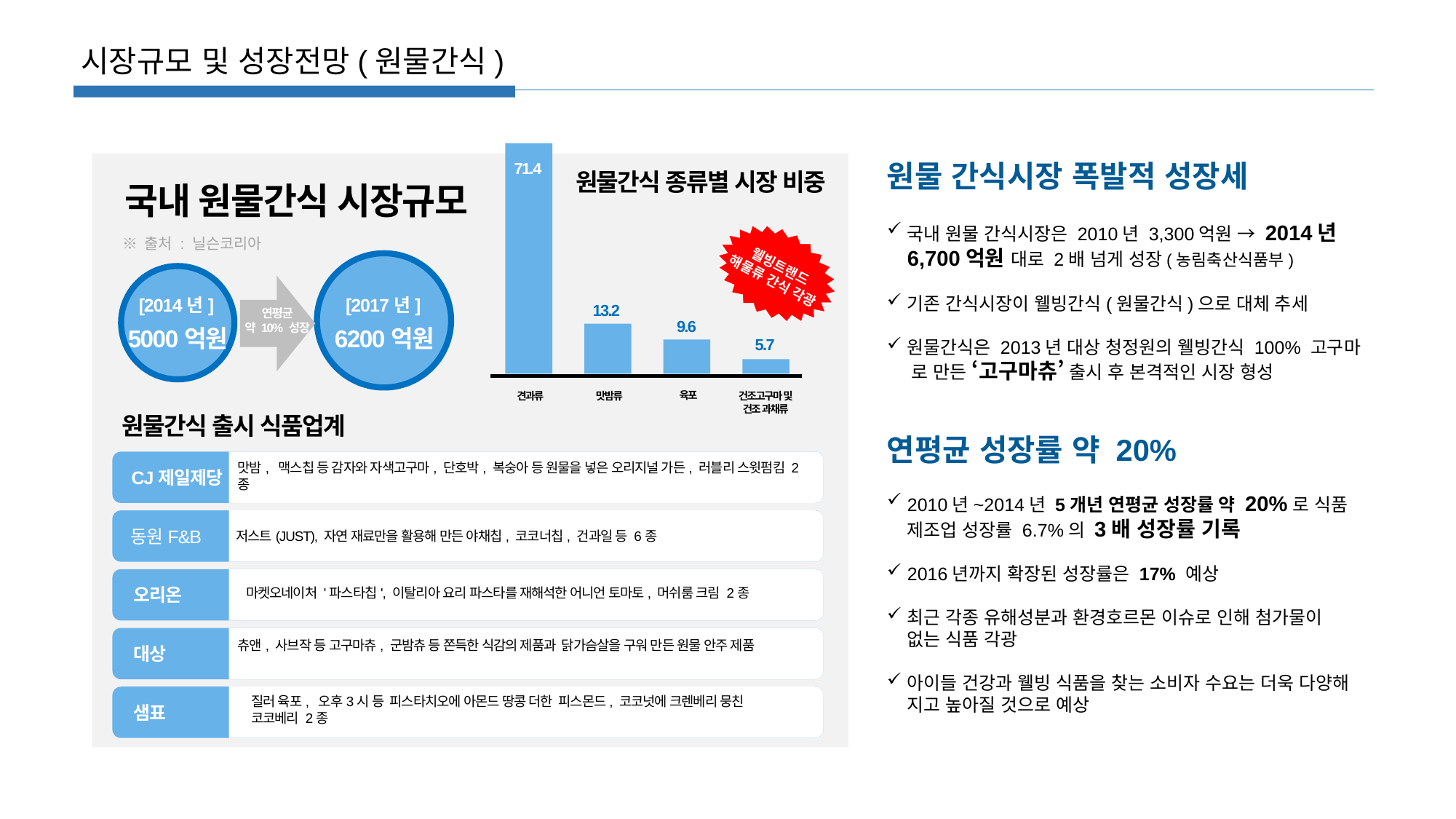

시장규모 및 성장전망(원물간식)

71.4
원물간식 종류별 시장 비중
국내 원물간식 시장규모
※ 출처 : 닐슨코리아
웰빙트랜드
해물류 간식 각광

[2014년]
[2017년]
13.2
연평균
약 10% 성장
9.6
5000억원
6200억원

5.7

육포
견과류
맛밤류
건조고구마 및
건조 과채류
원물간식 출시 식품업계

맛밤,  맥스칩 등 감자와 자색고구마, 단호박, 복숭아 등 원물을 넣은 오리지널 가든, 러블리 스윗펌킴 2종
CJ제일제당

동원F&B
저스트(JUST), 자연 재료만을 활용해 만든 야채칩, 코코너칩, 건과일 등 6종

오리온
마켓오네이처 '파스타칩', 이탈리아 요리 파스타를 재해석한 어니언 토마토, 머쉬룸 크림 2종

츄앤, 사브작 등 고구마츄, 군밤츄 등 쫀득한 식감의 제품과  닭가슴살을 구워 만든 원물 안주 제품
대상

질러 육포,  오후3시 등  피스타치오에 아몬드 땅콩 더한  피스몬드, 코코넛에 크렌베리 뭉친
코코베리 2종
샘표
원물 간식시장 폭발적 성장세
국내 원물 간식시장은 2010년 3,300억원 → 2014년 6,700억원 대로 2배 넘게 성장(농림축산식품부)

기존 간식시장이 웰빙간식(원물간식)으로 대체 추세

원물간식은 2013년 대상 청정원의 웰빙간식 100% 고구마
    로 만든 ‘고구마츄’ 출시 후 본격적인 시장 형성
연평균 성장률 약 20%
2010년~2014년 5개년 연평균 성장률 약 20%로 식품
제조업 성장률 6.7%의 3배 성장률 기록

2016년까지 확장된 성장률은 17% 예상

최근 각종 유해성분과 환경호르몬 이슈로 인해 첨가물이
없는 식품 각광

아이들 건강과 웰빙 식품을 찾는 소비자 수요는 더욱 다양해
지고 높아질 것으로 예상